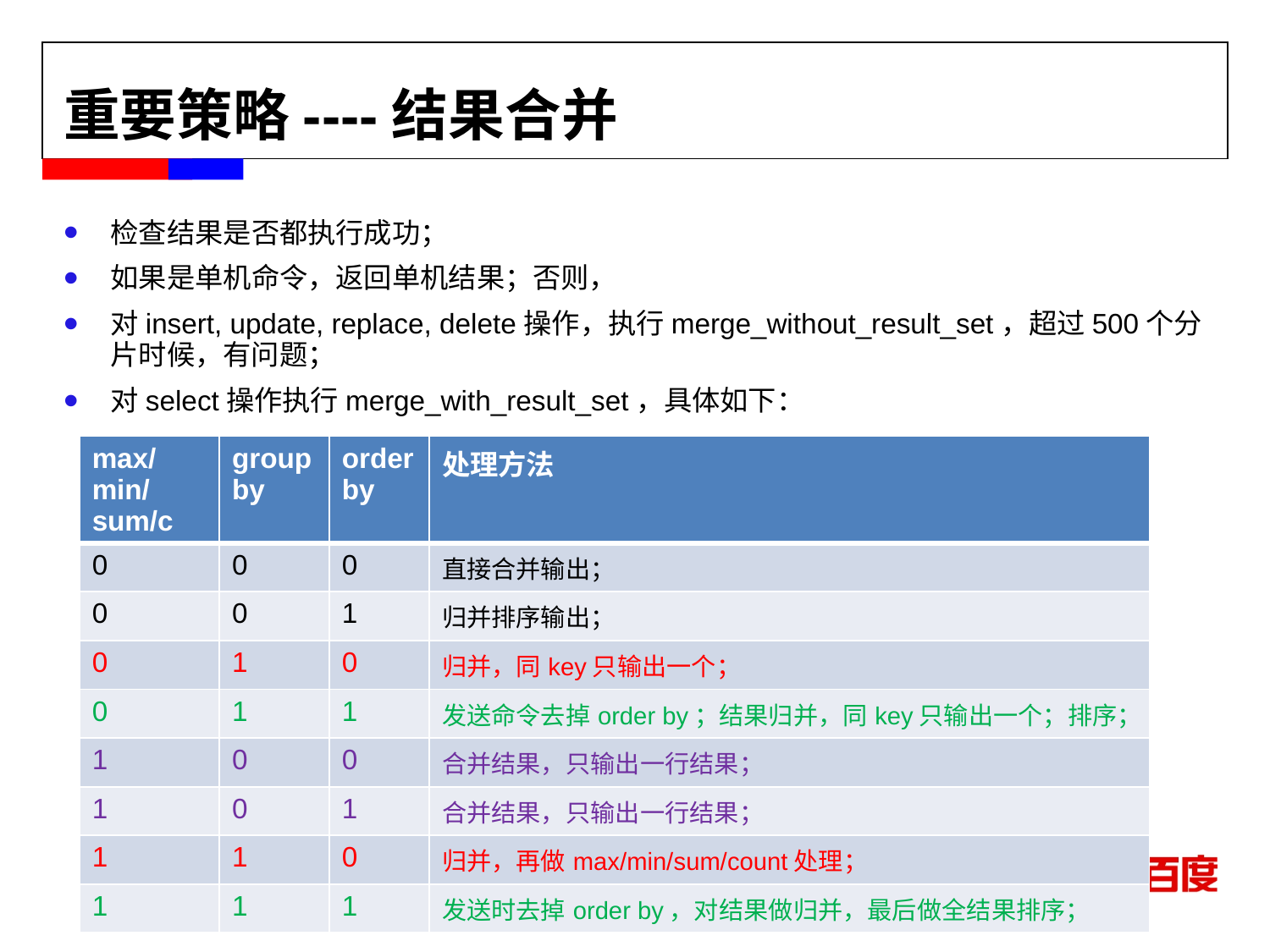

# 重要策略----结果合并
检查结果是否都执行成功；
如果是单机命令，返回单机结果；否则，
对insert, update, replace, delete操作，执行merge_without_result_set，超过500个分片时候，有问题；
对select操作执行merge_with_result_set，具体如下：

| max/min/sum/c | group by | order by | 处理方法 |
| --- | --- | --- | --- |
| 0 | 0 | 0 | 直接合并输出； |
| 0 | 0 | 1 | 归并排序输出； |
| 0 | 1 | 0 | 归并，同key只输出一个； |
| 0 | 1 | 1 | 发送命令去掉order by；结果归并，同key只输出一个；排序； |
| 1 | 0 | 0 | 合并结果，只输出一行结果； |
| 1 | 0 | 1 | 合并结果，只输出一行结果； |
| 1 | 1 | 0 | 归并，再做max/min/sum/count处理； |
| 1 | 1 | 1 | 发送时去掉order by，对结果做归并，最后做全结果排序； |